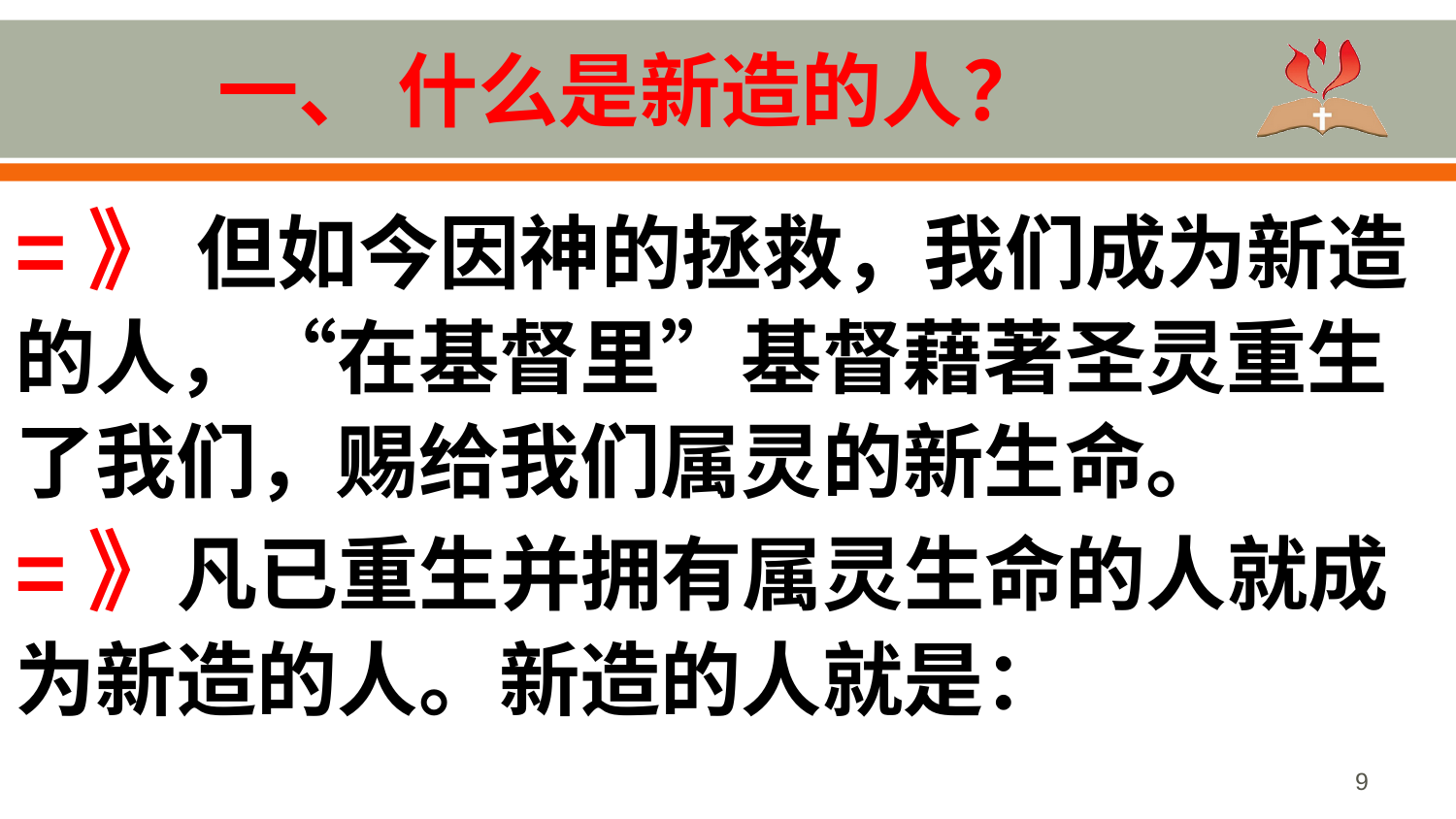

# 一、 什么是新造的人？
=》 但如今因神的拯救，我们成为新造的人，“在基督里”基督藉著圣灵重生了我们，赐给我们属灵的新生命。
=》凡已重生并拥有属灵生命的人就成为新造的人。新造的人就是：
9